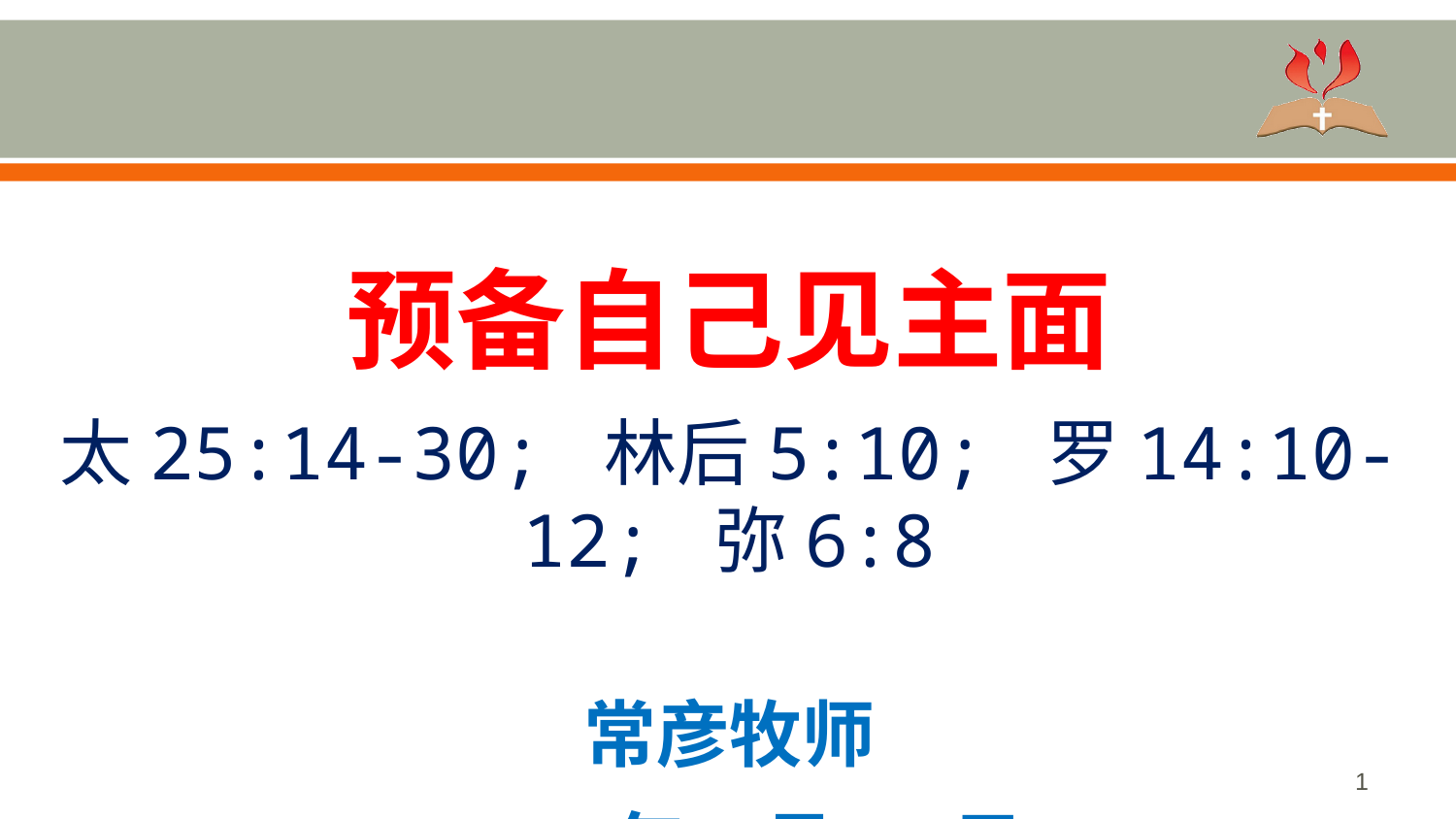

预备自己见主面
太25:14-30; 林后5:10; 罗14:10-12; 弥6:8

常彦牧师
2025年6月29日

1